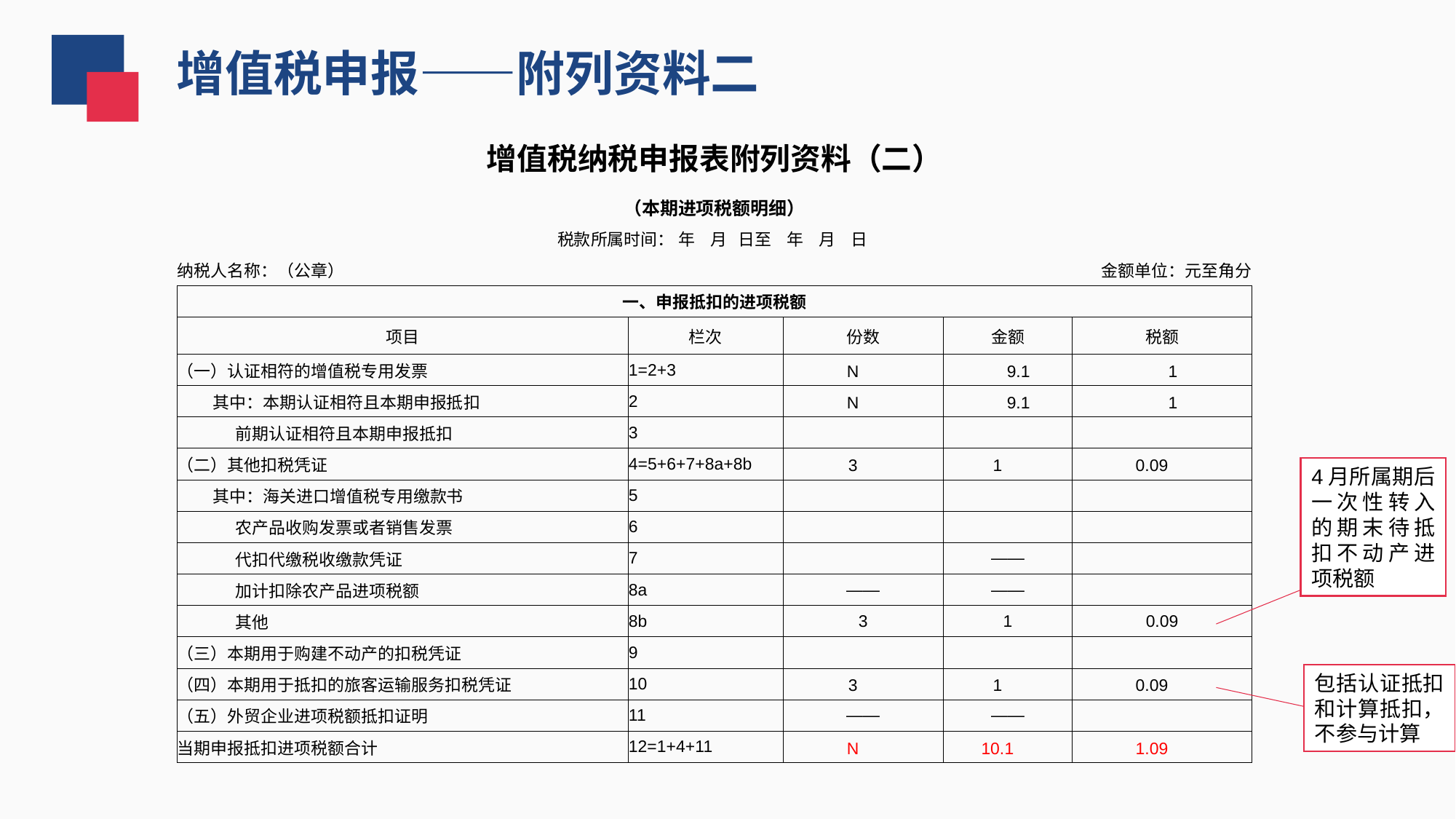

增值税申报——附列资料二
| 增值税纳税申报表附列资料（二） |  |  |  |  |
| --- | --- | --- | --- | --- |
| （本期进项税额明细） |  |  |  |  |
| 税款所属时间： 年 月 日至 年 月 日 |  |  |  |  |
| 纳税人名称：（公章） |  |  |  | 金额单位：元至角分 |
| 一、申报抵扣的进项税额 |  |  |  |  |
| 项目 | 栏次 | 份数 | 金额 | 税额 |
| （一）认证相符的增值税专用发票 | 1=2+3 | N | 9.1 | 1 |
| 其中：本期认证相符且本期申报抵扣 | 2 | N | 9.1 | 1 |
| 前期认证相符且本期申报抵扣 | 3 |  |  |  |
| （二）其他扣税凭证 | 4=5+6+7+8a+8b | 3 | 1 | 0.09 |
| 其中：海关进口增值税专用缴款书 | 5 |  |  |  |
| 农产品收购发票或者销售发票 | 6 |  |  |  |
| 代扣代缴税收缴款凭证 | 7 |  | —— |  |
| 加计扣除农产品进项税额 | 8a | —— | —— |  |
| 其他 | 8b | 3 | 1 | 0.09 |
| （三）本期用于购建不动产的扣税凭证 | 9 |  |  |  |
| （四）本期用于抵扣的旅客运输服务扣税凭证 | 10 | 3 | 1 | 0.09 |
| （五）外贸企业进项税额抵扣证明 | 11 | —— | —— |  |
| 当期申报抵扣进项税额合计 | 12=1+4+11 | N | 10.1 | 1.09 |
4月所属期后一次性转入的期末待抵扣不动产进项税额
包括认证抵扣和计算抵扣，不参与计算